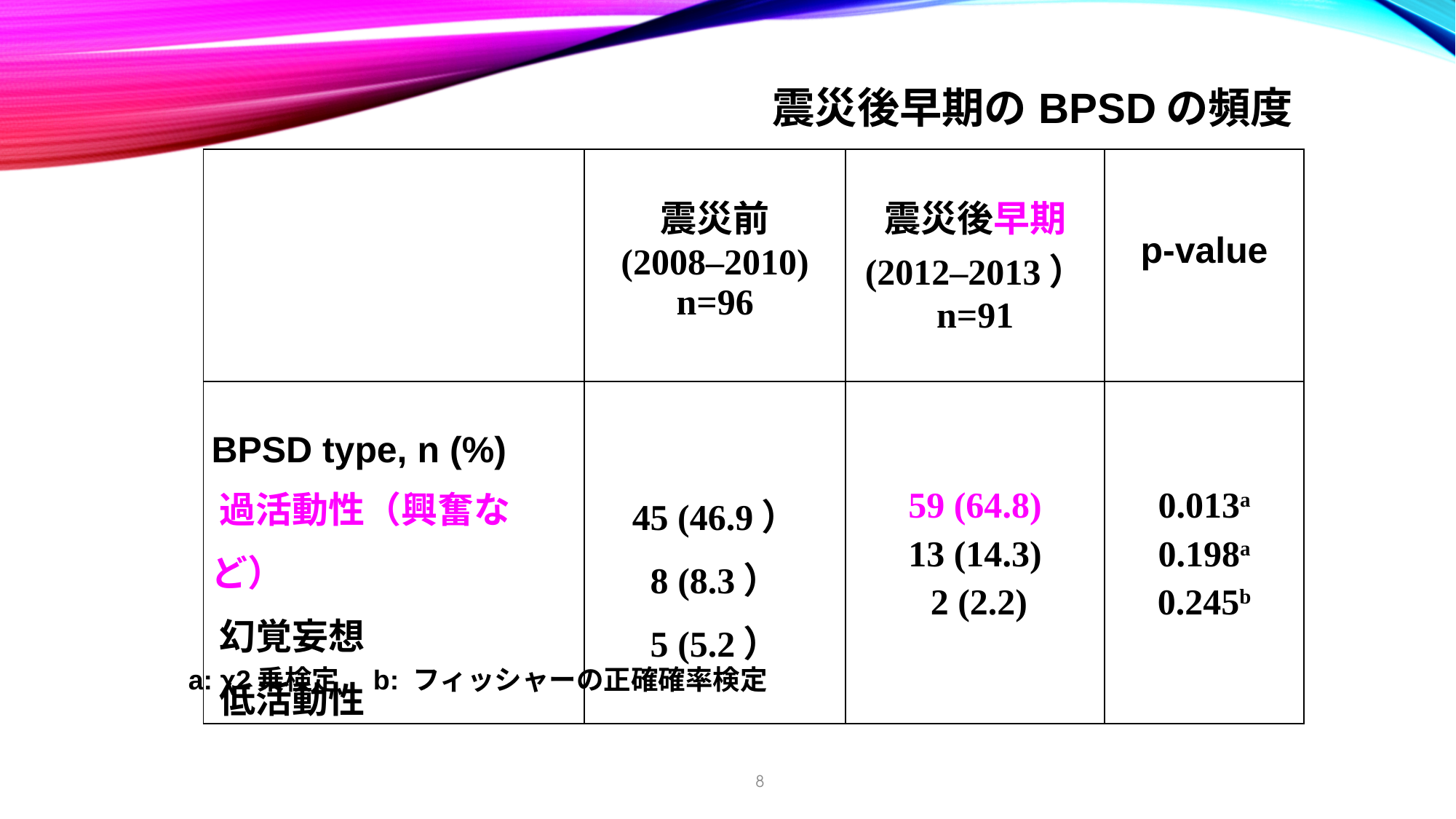

# 震災後早期のBPSDの頻度
|  | 震災前 (2008–2010) n=96 | 震災後早期 (2012–2013） n=91 | p-value |
| --- | --- | --- | --- |
| BPSD type, n (%) 過活動性（興奮など） 幻覚妄想 低活動性 | 45 (46.9） 8 (8.3） 5 (5.2） | 59 (64.8) 13 (14.3) 2 (2.2) | 0.013a 0.198a 0.245b |
a: χ2乗検定　b: フィッシャーの正確確率検定

8